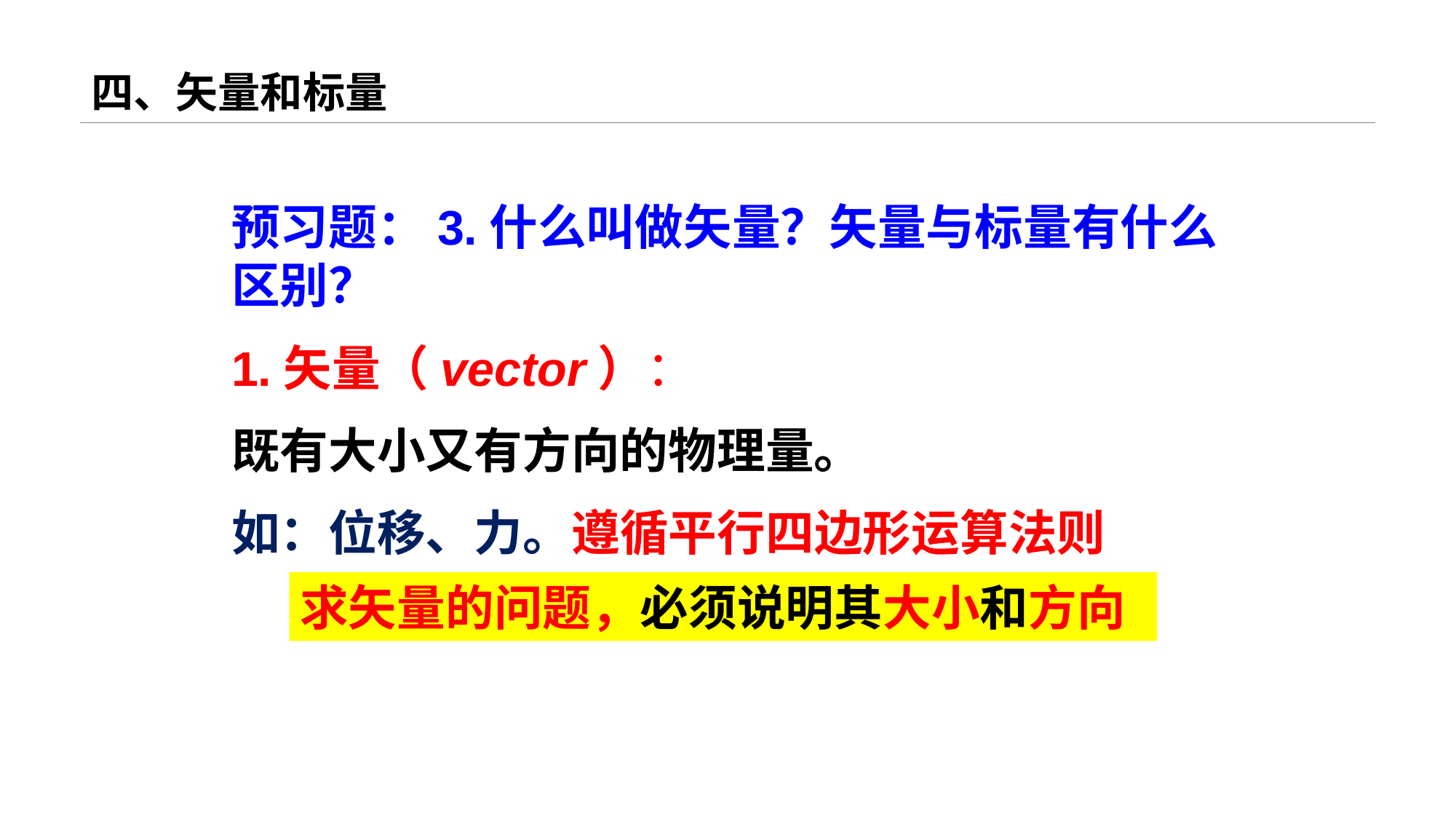

# 四、矢量和标量
预习题：3.什么叫做矢量？矢量与标量有什么区别？
1.矢量（vector）：
既有大小又有方向的物理量。
如：位移、力。遵循平行四边形运算法则
求矢量的问题，必须说明其大小和方向